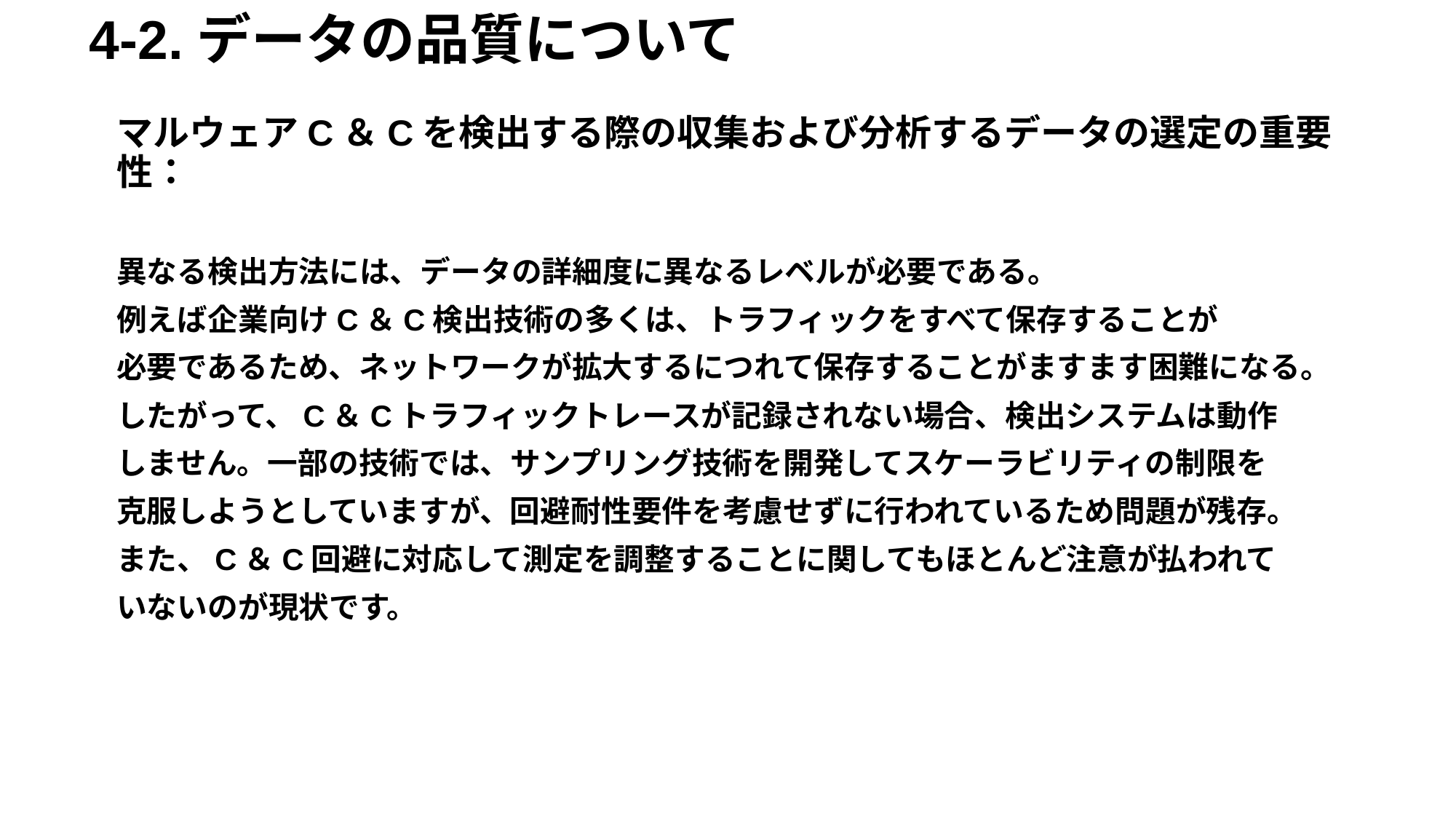

# 4-2.データの品質について
マルウェアC＆Cを検出する際の収集および分析するデータの選定の重要性：

異なる検出方法には、データの詳細度に異なるレベルが必要である。
例えば企業向けC＆C検出技術の多くは、トラフィックをすべて保存することが
必要であるため、ネットワークが拡大するにつれて保存することがますます困難になる。
したがって、C＆Cトラフィックトレースが記録されない場合、検出システムは動作
しません。一部の技術では、サンプリング技術を開発してスケーラビリティの制限を
克服しようとしていますが、回避耐性要件を考慮せずに行われているため問題が残存。
また、C＆C回避に対応して測定を調整することに関してもほとんど注意が払われて
いないのが現状です。